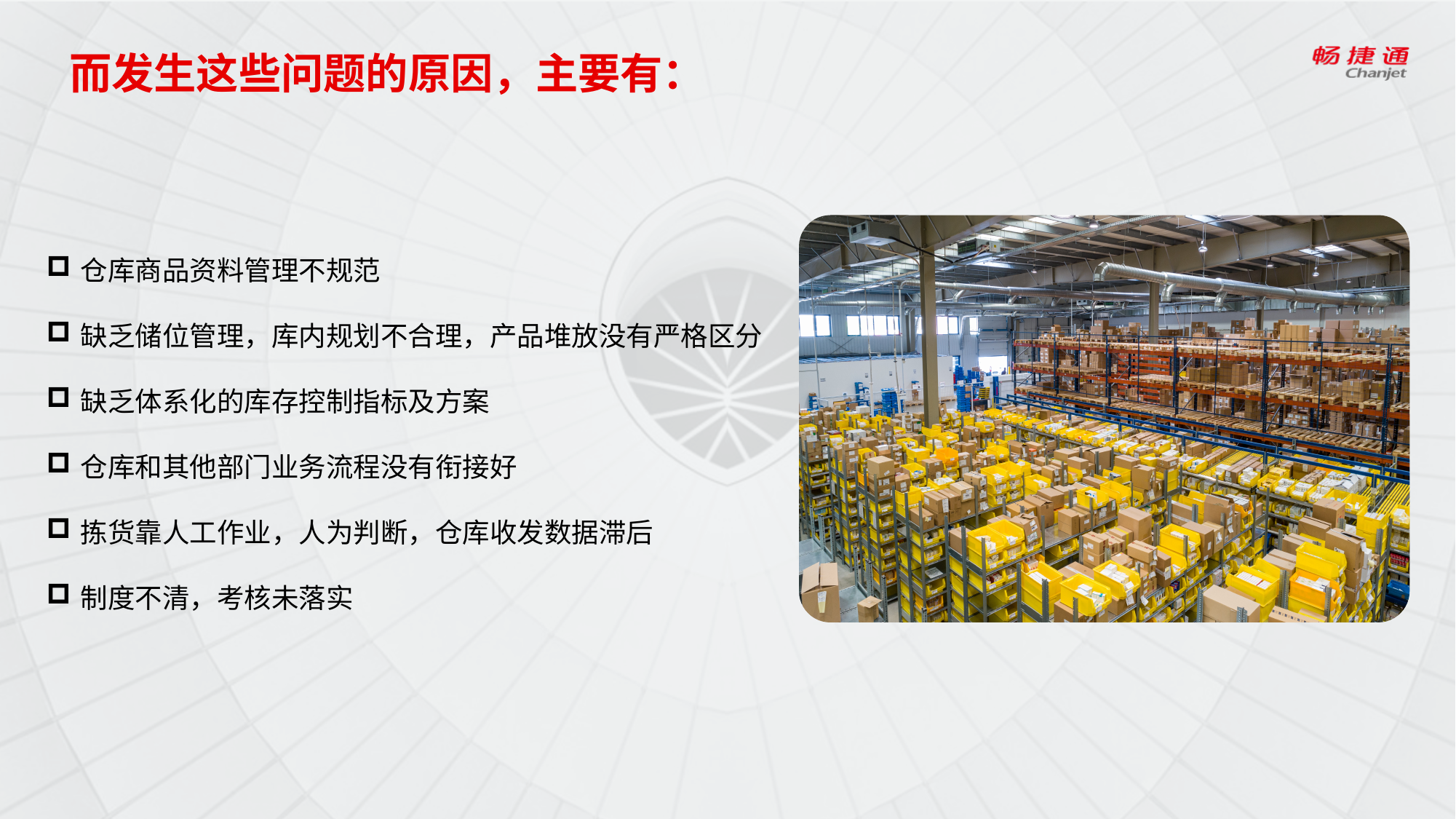

# 而发生这些问题的原因，主要有：
仓库商品资料管理不规范
缺乏储位管理，库内规划不合理，产品堆放没有严格区分
缺乏体系化的库存控制指标及方案
仓库和其他部门业务流程没有衔接好
拣货靠人工作业，人为判断，仓库收发数据滞后
制度不清，考核未落实